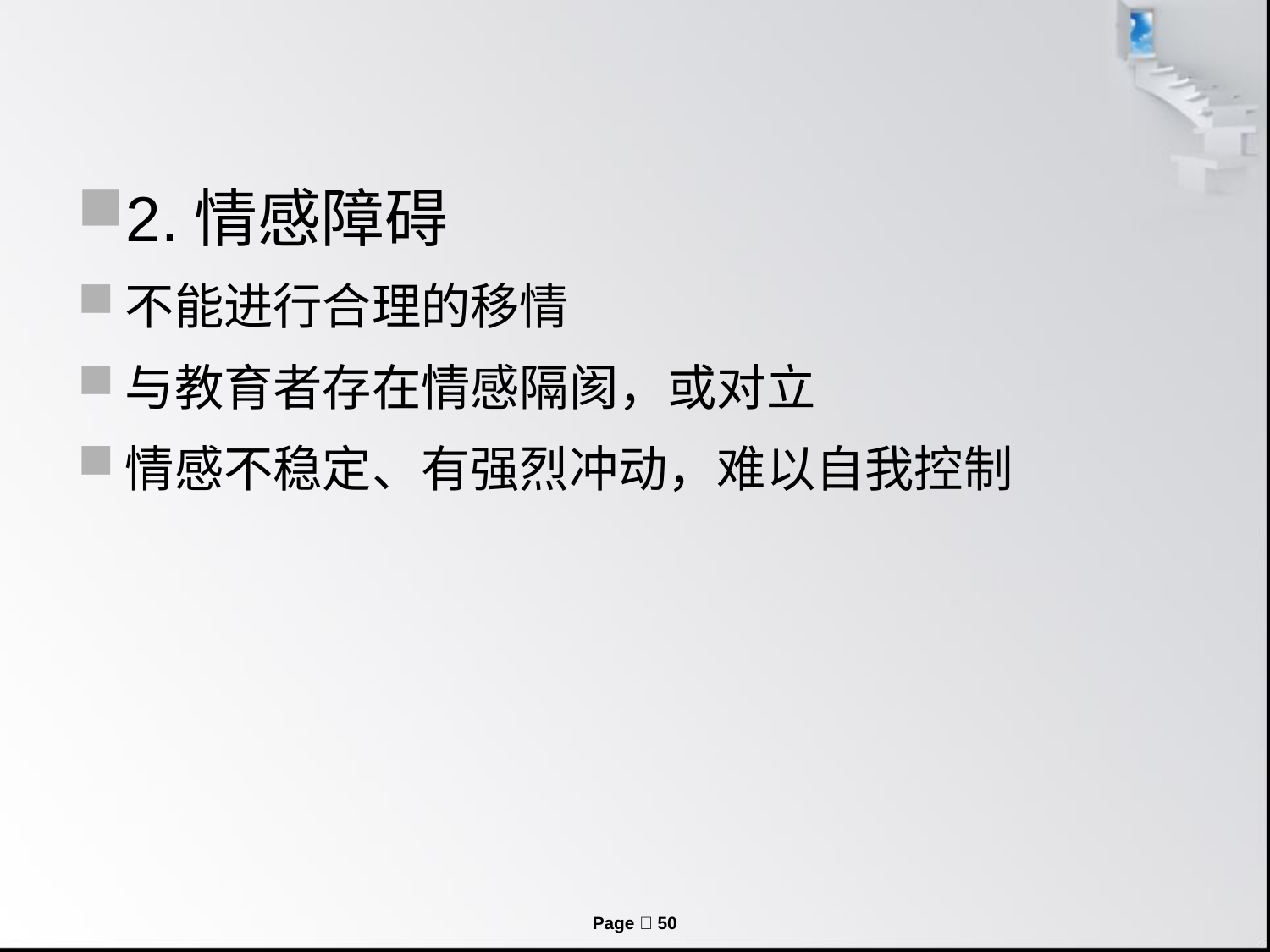

#
2.情感障碍
不能进行合理的移情
与教育者存在情感隔阂，或对立
情感不稳定、有强烈冲动，难以自我控制